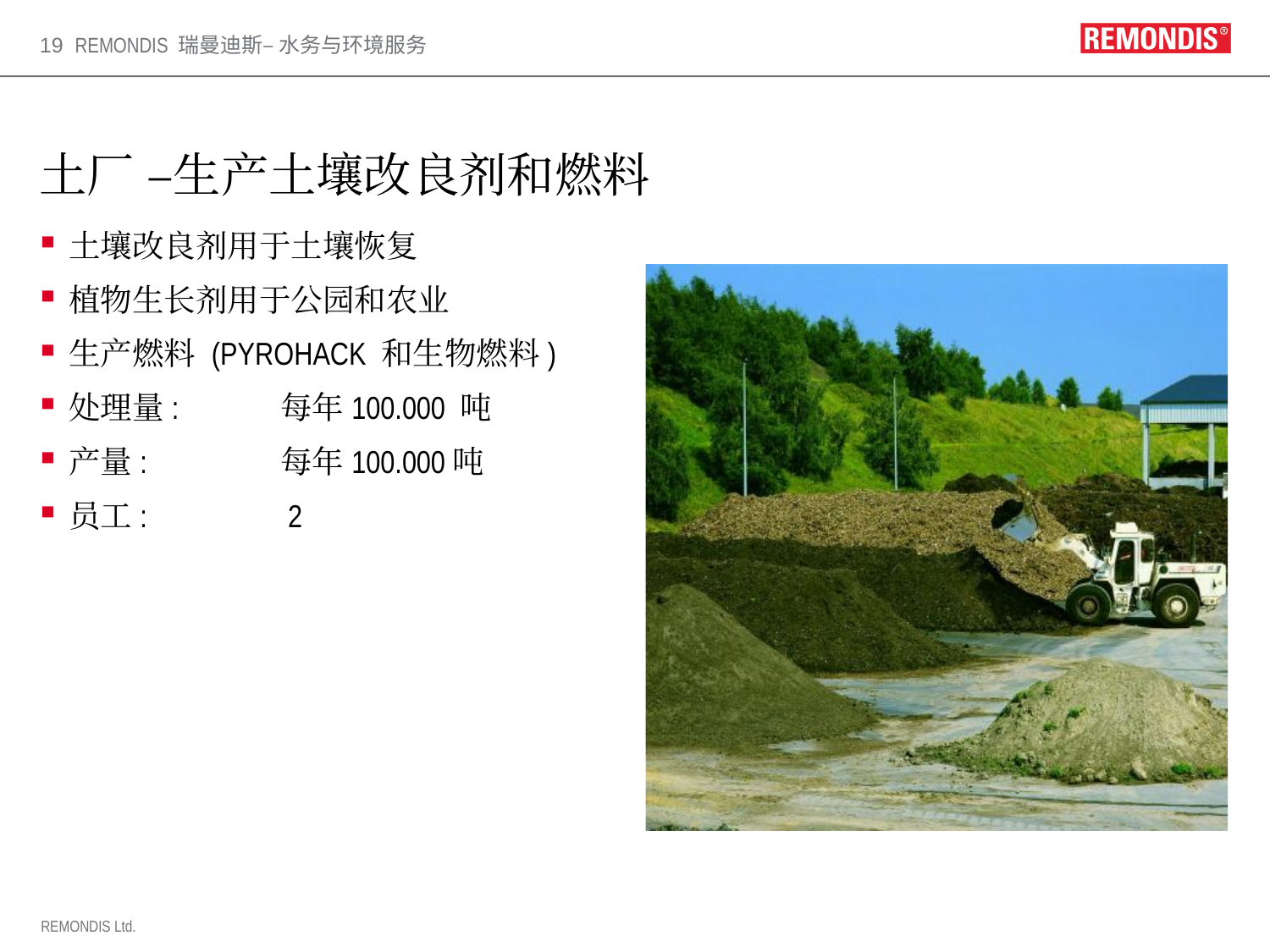

19
# 土厂 –生产土壤改良剂和燃料
土壤改良剂用于土壤恢复
植物生长剂用于公园和农业
生产燃料 (PYROHACK 和生物燃料)
处理量:	每年100.000 吨
产量:	每年100.000吨
员工: 	 2